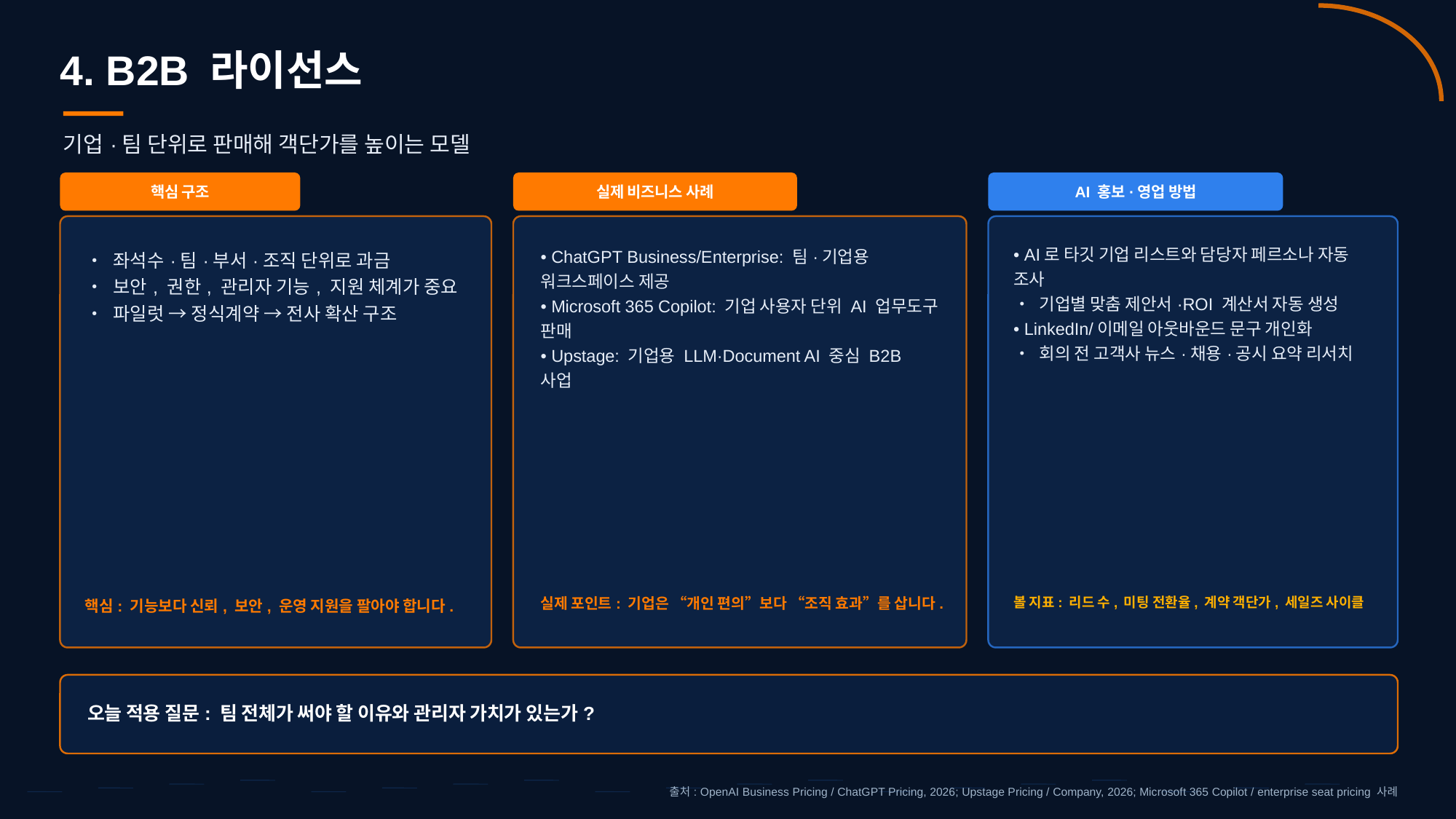

4. B2B 라이선스

기업·팀 단위로 판매해 객단가를 높이는 모델

핵심 구조
실제 비즈니스 사례
AI 홍보·영업 방법

• AI로 타깃 기업 리스트와 담당자 페르소나 자동 조사
• 기업별 맞춤 제안서·ROI 계산서 자동 생성
• LinkedIn/이메일 아웃바운드 문구 개인화
• 회의 전 고객사 뉴스·채용·공시 요약 리서치
• ChatGPT Business/Enterprise: 팀·기업용 워크스페이스 제공
• Microsoft 365 Copilot: 기업 사용자 단위 AI 업무도구 판매
• Upstage: 기업용 LLM·Document AI 중심 B2B 사업
• 좌석수·팀·부서·조직 단위로 과금
• 보안, 권한, 관리자 기능, 지원 체계가 중요
• 파일럿 → 정식계약 → 전사 확산 구조
볼 지표: 리드 수, 미팅 전환율, 계약 객단가, 세일즈 사이클
실제 포인트: 기업은 “개인 편의”보다 “조직 효과”를 삽니다.
핵심: 기능보다 신뢰, 보안, 운영 지원을 팔아야 합니다.

오늘 적용 질문: 팀 전체가 써야 할 이유와 관리자 가치가 있는가?
출처: OpenAI Business Pricing / ChatGPT Pricing, 2026; Upstage Pricing / Company, 2026; Microsoft 365 Copilot / enterprise seat pricing 사례